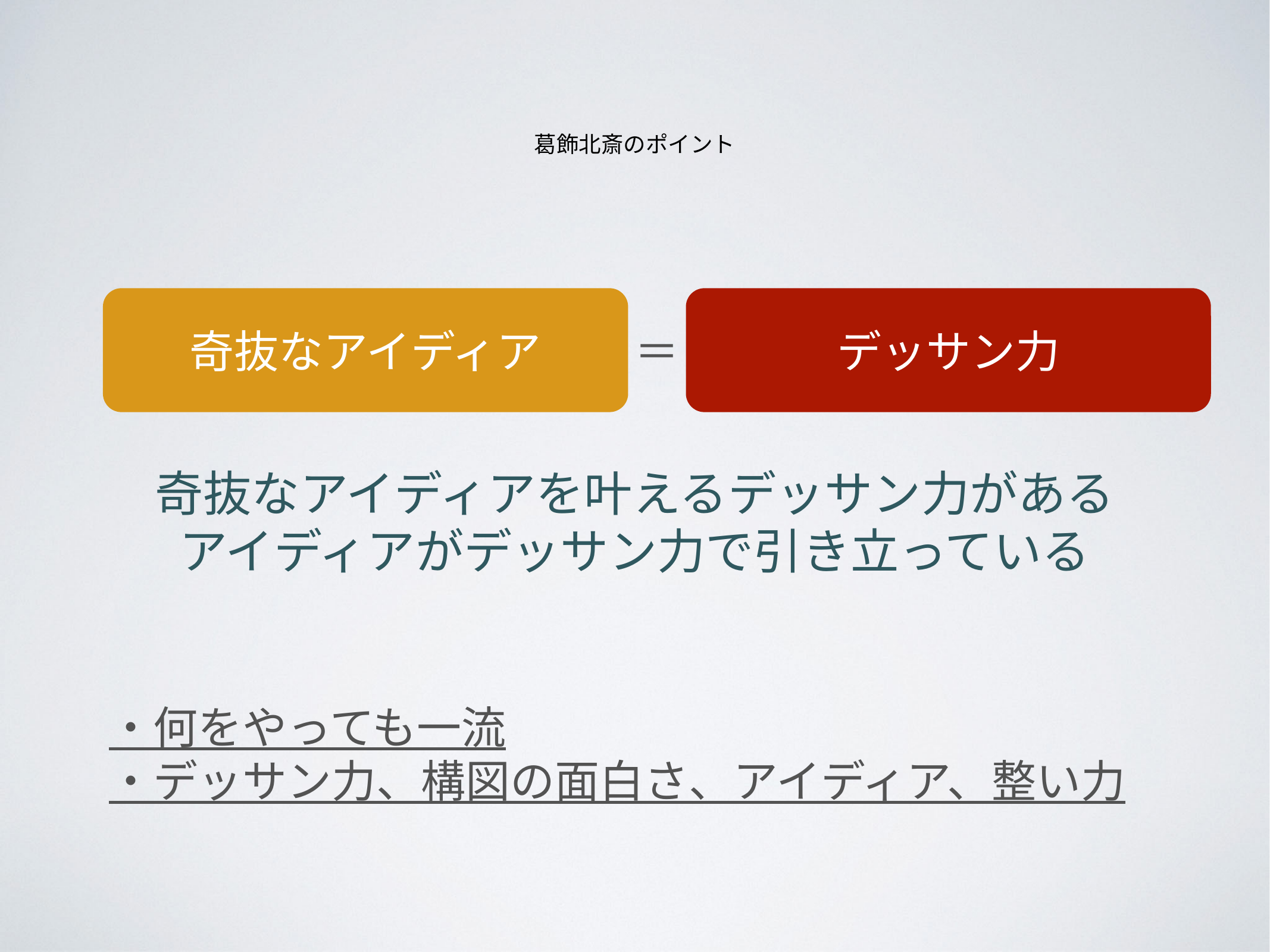

# 葛飾北斎のポイント
奇抜なアイディア
デッサン力
＝
奇抜なアイディアを叶えるデッサン力がある
アイディアがデッサン力で引き立っている
・何をやっても一流
・デッサン力、構図の面白さ、アイディア、整い力